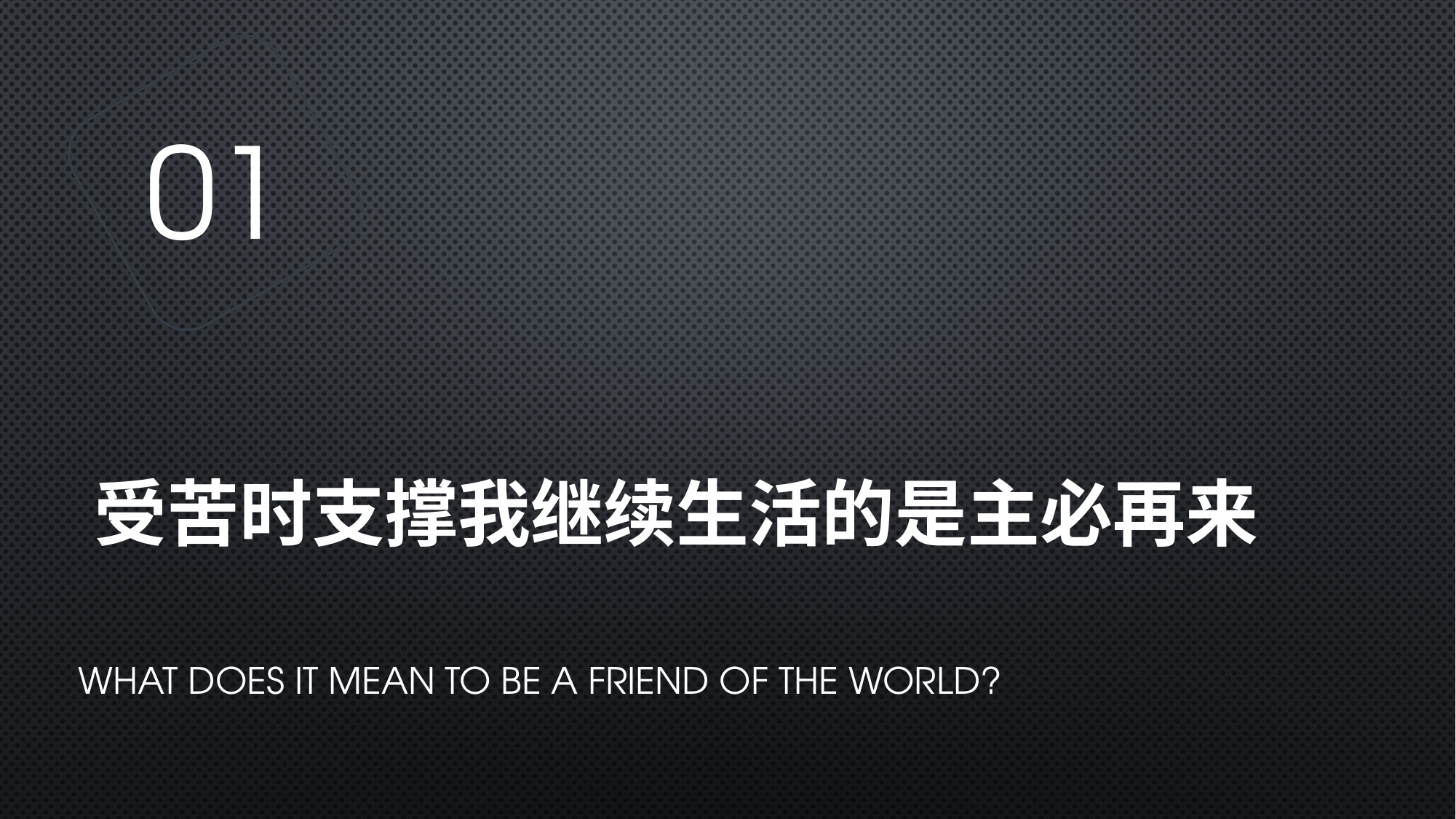

01
# 受苦时支撑我继续生活的是主必再来
What Does It Mean to Be a Friend of the World?